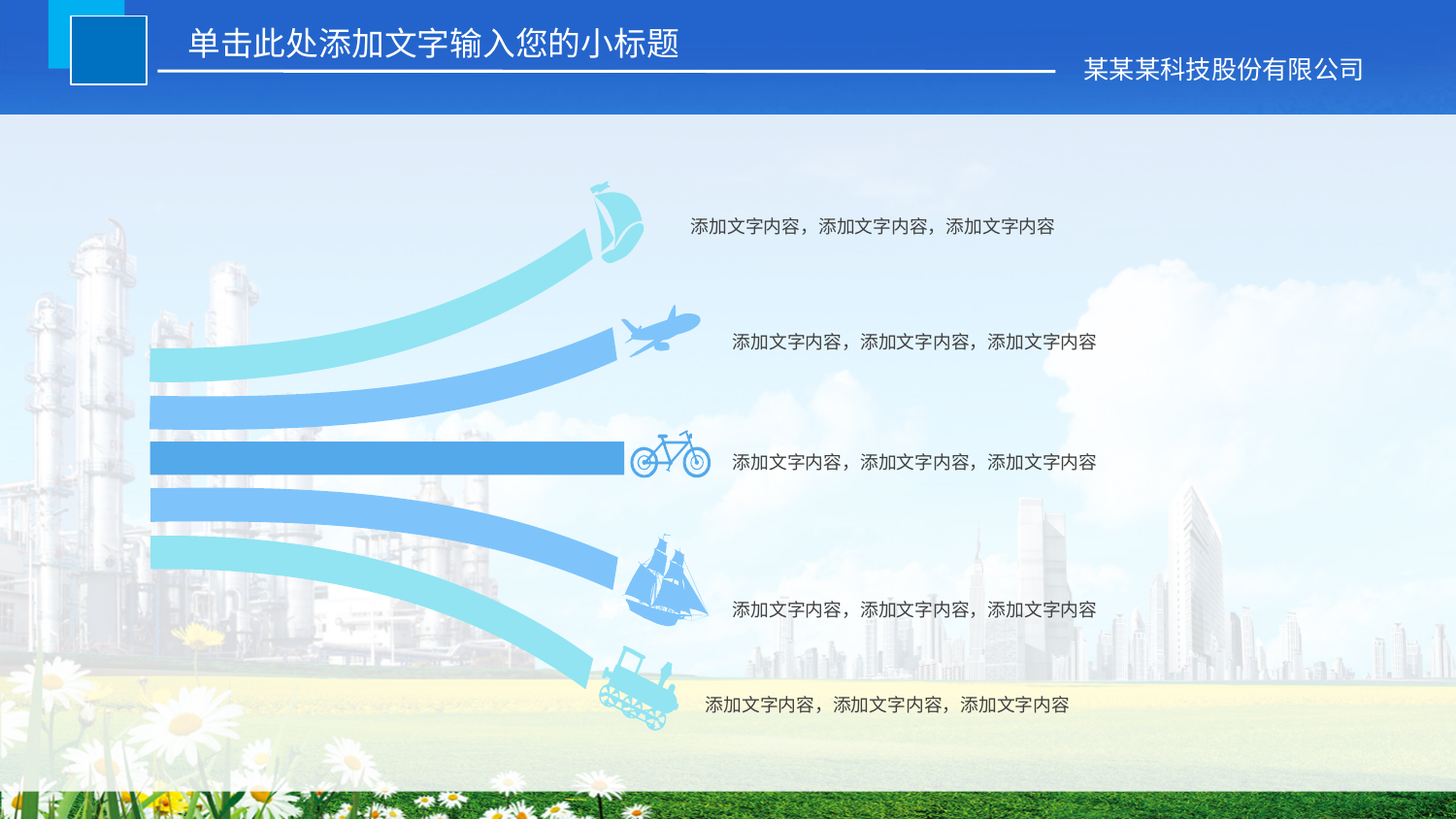

单击此处添加文字输入您的小标题
某某某科技股份有限公司

添加文字内容，添加文字内容，添加文字内容

添加文字内容，添加文字内容，添加文字内容

添加文字内容，添加文字内容，添加文字内容

添加文字内容，添加文字内容，添加文字内容

添加文字内容，添加文字内容，添加文字内容